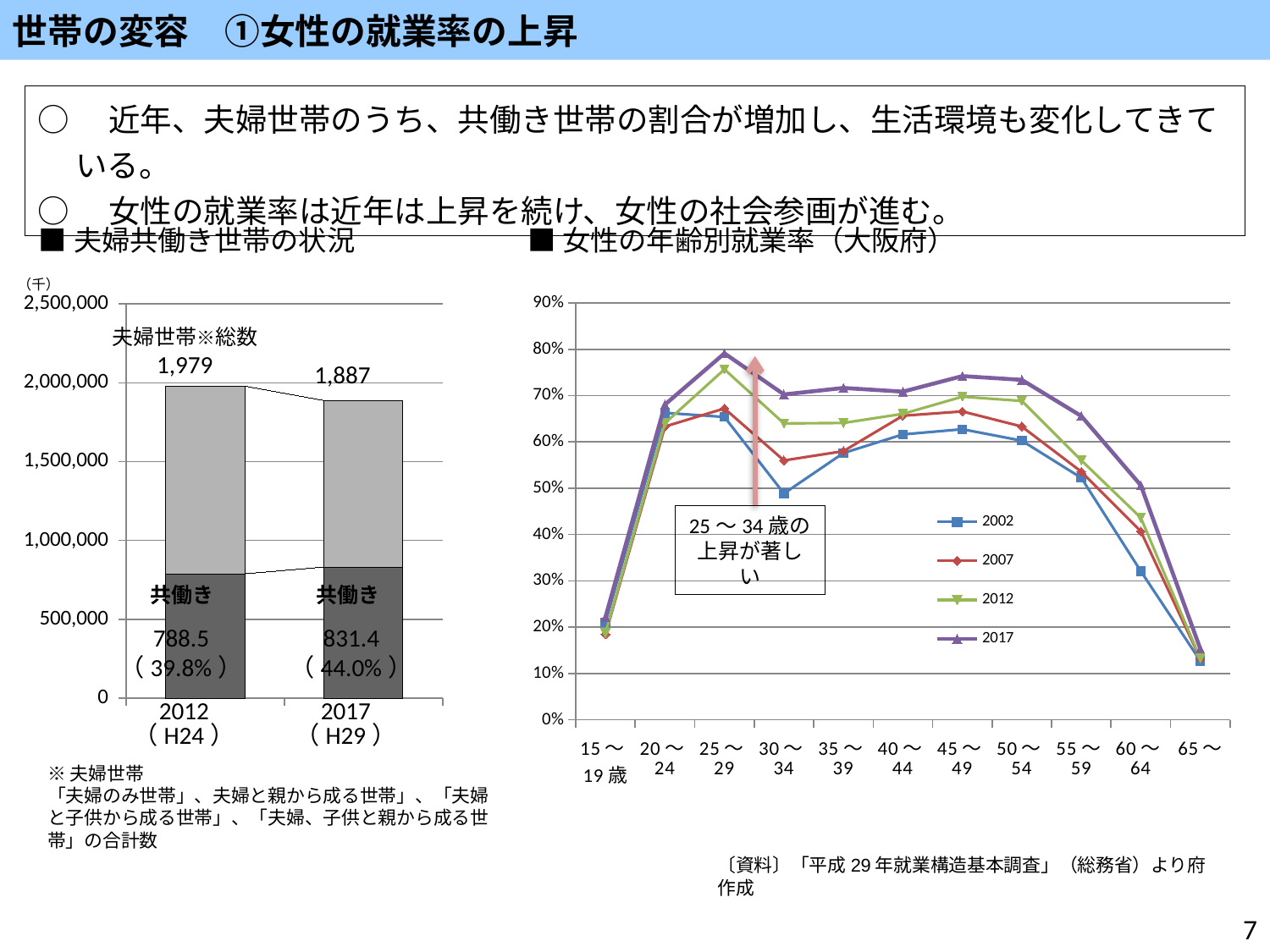

世帯の変容　①女性の就業率の上昇
○　近年、夫婦世帯のうち、共働き世帯の割合が増加し、生活環境も変化してきている。
○　女性の就業率は近年は上昇を続け、女性の社会参画が進む。
■夫婦共働き世帯の状況
■女性の年齢別就業率（大阪府）
（千）

### Chart

| Category | 2002 | 2007 | 2012 | 2017 |
|---|---|---|---|---|
| 15～19歳 | 0.21003963011889035 | 0.18427399903521466 | 0.18719211822660098 | 0.22168905950095968 |
| 20～24 | 0.6627477326167283 | 0.633216647218981 | 0.6404109589041096 | 0.6805555555555556 |
| 25～29 | 0.6538461538461539 | 0.6721782890007189 | 0.7566510172143975 | 0.7911149081589065 |
| 30～34 | 0.48872180451127817 | 0.5599652375434531 | 0.6398702235039654 | 0.7024564183835182 |
| 35～39 | 0.5759682224428997 | 0.5799888517279822 | 0.6408471134319699 | 0.7165154264972777 |
| 40～44 | 0.6162013370035391 | 0.6565143824027073 | 0.6606397774687065 | 0.7085149665794828 |
| 45～49 | 0.6274047899489595 | 0.6657359393697646 | 0.6975724881995954 | 0.7420701168614358 |
| 50～54 | 0.602643647154033 | 0.6332537788385044 | 0.6883942766295708 | 0.7339418526031102 |
| 55～59 | 0.5224242424242425 | 0.5356555128908392 | 0.5602553870710295 | 0.6558493589743589 |
| 60～64 | 0.32098765432098764 | 0.4069947384710616 | 0.4363030807660283 | 0.5063136456211813 |
| 65～ | 0.127378499575809 | 0.13221271994495232 | 0.13251285509567562 | 0.15353460972017674 |

### Chart

| Category | 夫婦共働き世帯 | その他 |
|---|---|---|
| 平成24年 | 788500.0 | 1190500.0 |
| 平成29年 | 831400.0 | 1056300.0 |
夫婦世帯※総数
1,979

1,887
25～34歳の
上昇が著しい
共働き
共働き
788.5
（39.8%）
831.4
（44.0%）
2012
（H24）
2017
（H29）

※夫婦世帯
「夫婦のみ世帯」、夫婦と親から成る世帯」、「夫婦と子供から成る世帯」、「夫婦、子供と親から成る世帯」の合計数
〔資料〕「平成29年就業構造基本調査」（総務省）より府作成
7